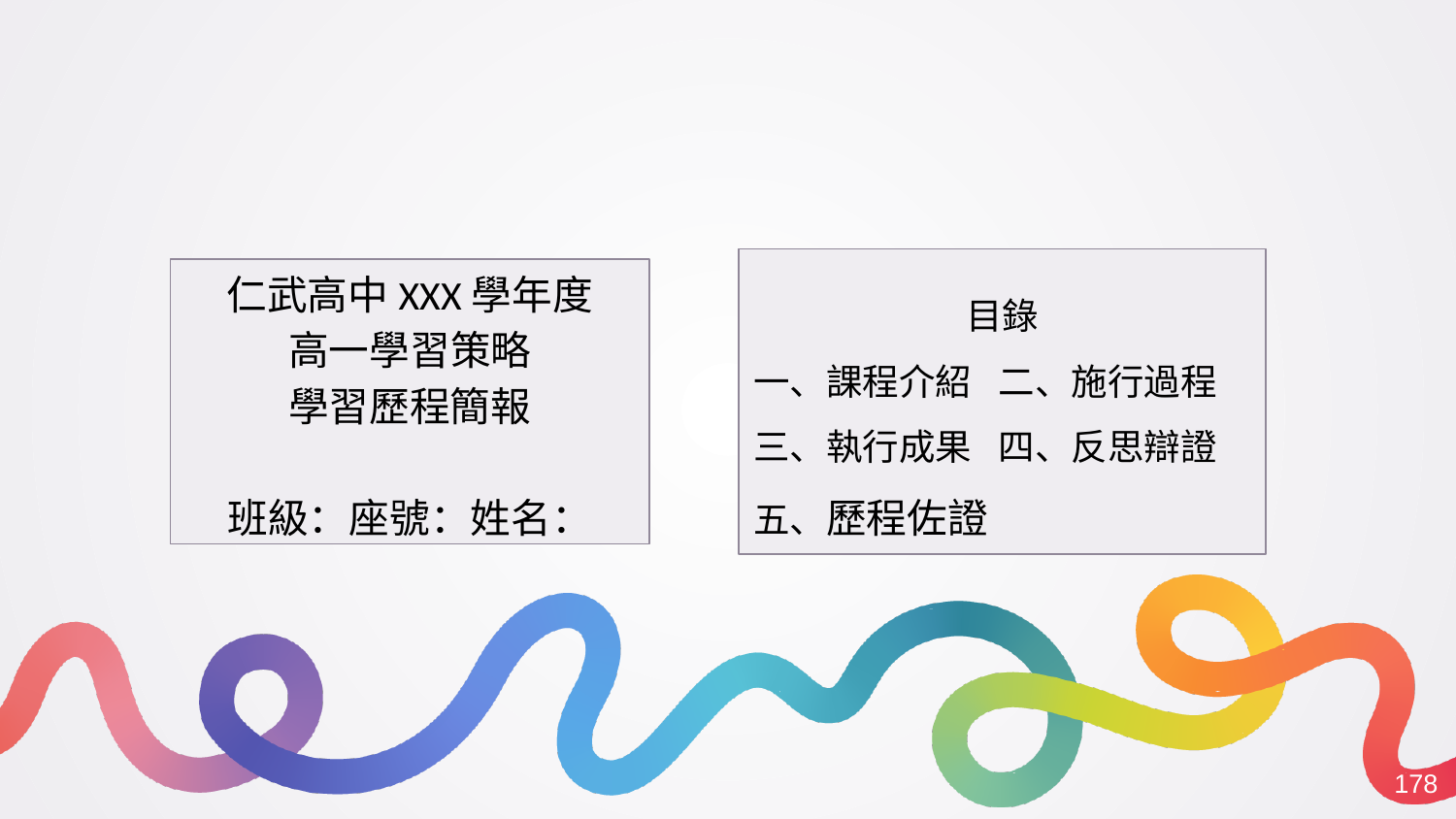

#
第一張ppt

第二張ppt

目錄
一、課程介紹   二、施行過程
三、執行成果   四、反思辯證
五、歷程佐證

仁武高中XXX學年度
高一學習策略
學習歷程簡報

班級：座號：姓名：
178